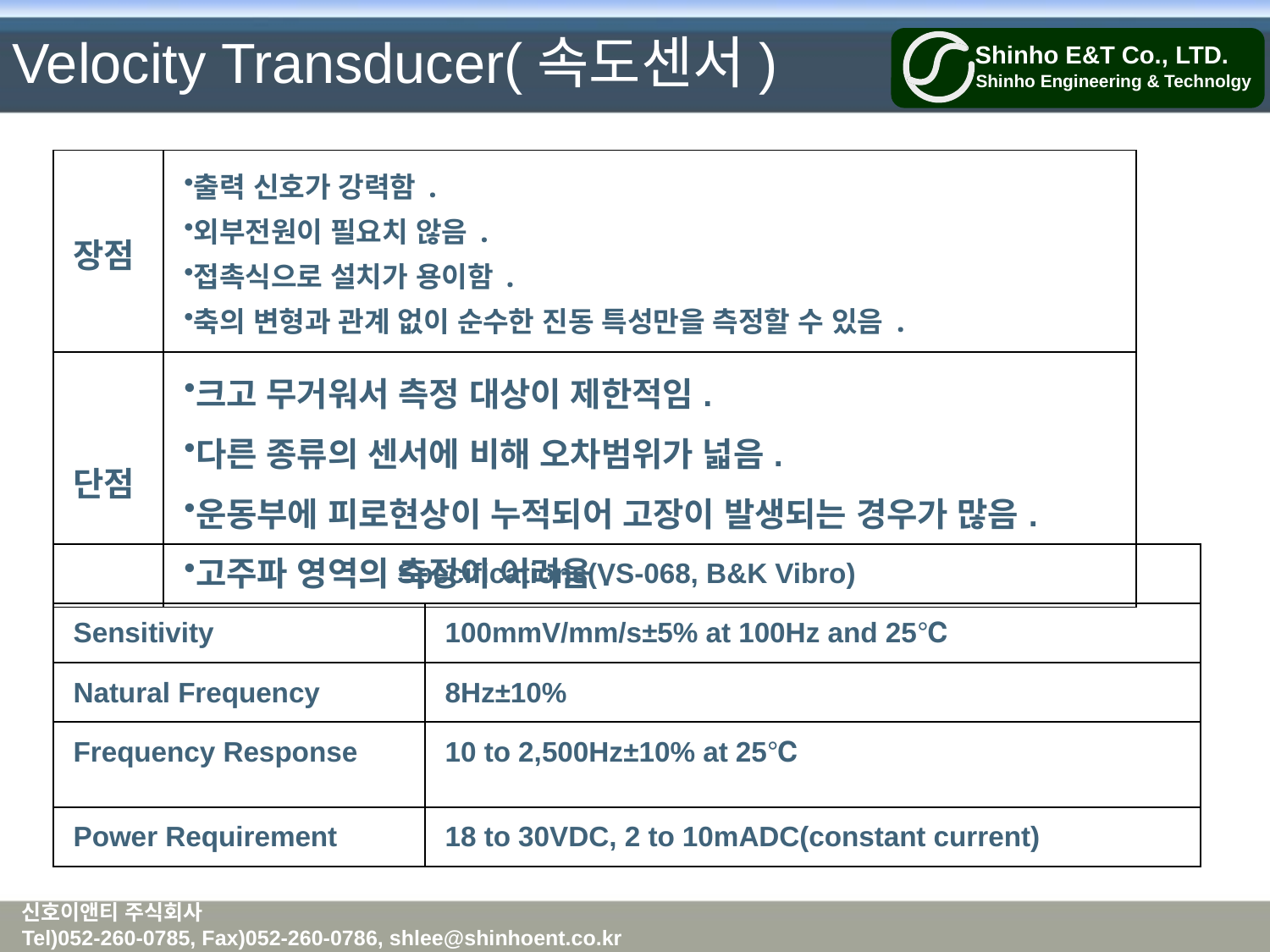

# Velocity Transducer(속도센서)
| 장점 | 출력 신호가 강력함. 외부전원이 필요치 않음. 접촉식으로 설치가 용이함. 축의 변형과 관계 없이 순수한 진동 특성만을 측정할 수 있음. |
| --- | --- |
| 단점 | 크고 무거워서 측정 대상이 제한적임. 다른 종류의 센서에 비해 오차범위가 넓음. 운동부에 피로현상이 누적되어 고장이 발생되는 경우가 많음. 고주파 영역의 측정이 어려움. |
| Specifications(VS-068, B&K Vibro) |  |
| --- | --- |
| Sensitivity | 100mmV/mm/s±5% at 100Hz and 25℃ |
| Natural Frequency | 8Hz±10% |
| Frequency Response | 10 to 2,500Hz±10% at 25℃ |
| Power Requirement | 18 to 30VDC, 2 to 10mADC(constant current) |